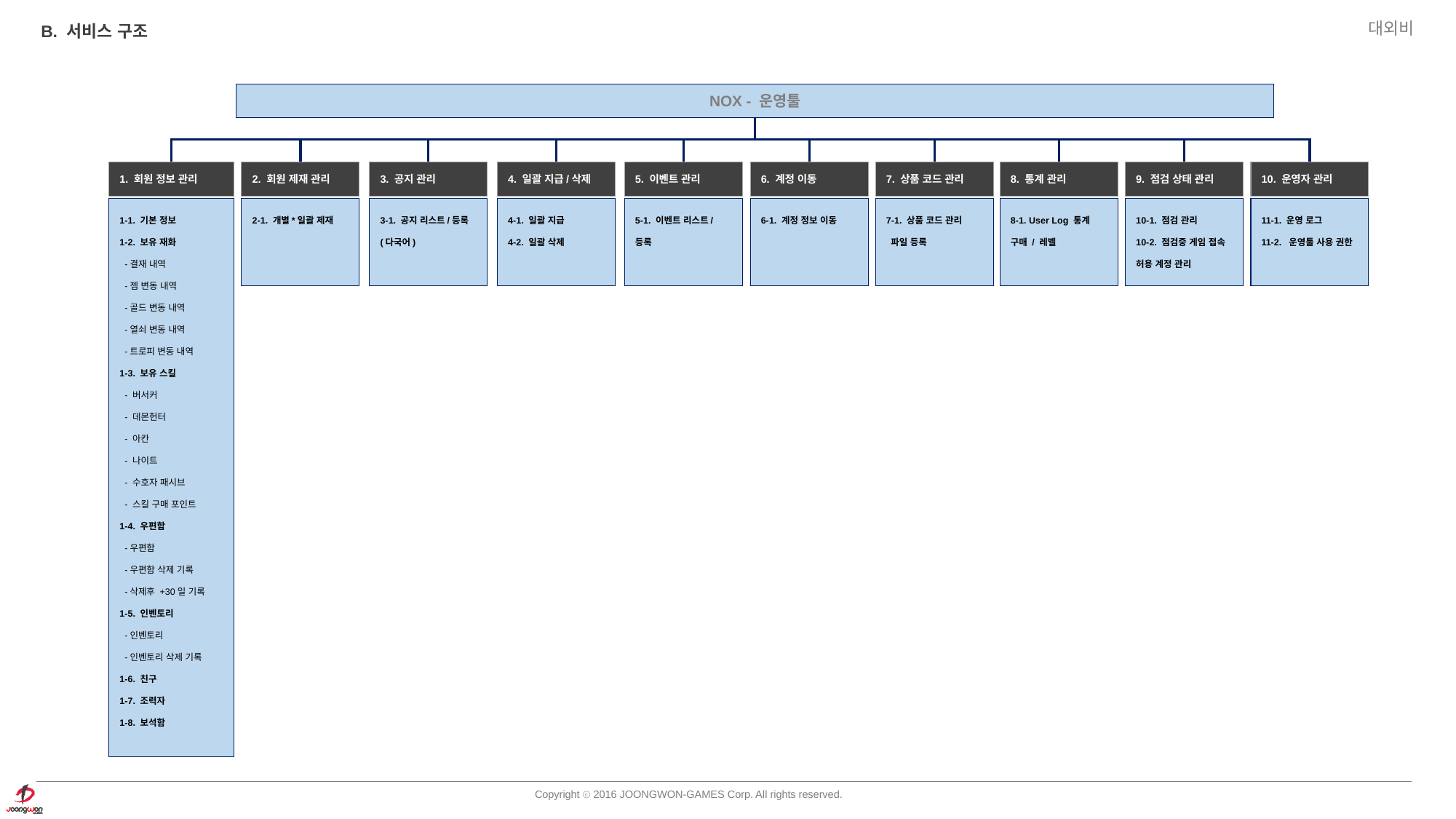

B. 서비스 구조
NOX - 운영툴
5. 이벤트 관리
6. 계정 이동
7. 상품 코드 관리
8. 통계 관리
9. 점검 상태 관리
10. 운영자 관리
1. 회원 정보 관리
2. 회원 제재 관리
3. 공지 관리
4. 일괄 지급/삭제
1-1. 기본 정보
1-2. 보유 재화
  -결재 내역
  -젬 변동 내역
  -골드 변동 내역
  -열쇠 변동 내역
  -트로피 변동 내역
1-3. 보유 스킬
  - 버서커
  - 데몬헌터
  - 아칸
  - 나이트
  - 수호자 패시브
  - 스킬 구매 포인트
1-4. 우편함
  -우편함
  -우편함 삭제 기록
  -삭제후 +30일 기록
1-5. 인벤토리
  -인벤토리
  -인벤토리 삭제 기록
1-6. 친구
1-7. 조력자
1-8. 보석함

5-1. 이벤트 리스트/등록
6-1. 계정 정보 이동
7-1. 상품 코드 관리
 파일 등록
8-1. User Log 통계
구매 / 레벨
10-1. 점검 관리
10-2. 점검중 게임 접속 허용 계정 관리
11-1. 운영 로그
11-2.  운영툴 사용 권한
2-1. 개별*일괄 제재
3-1. 공지 리스트/등록(다국어)
4-1. 일괄 지급
4-2. 일괄 삭제